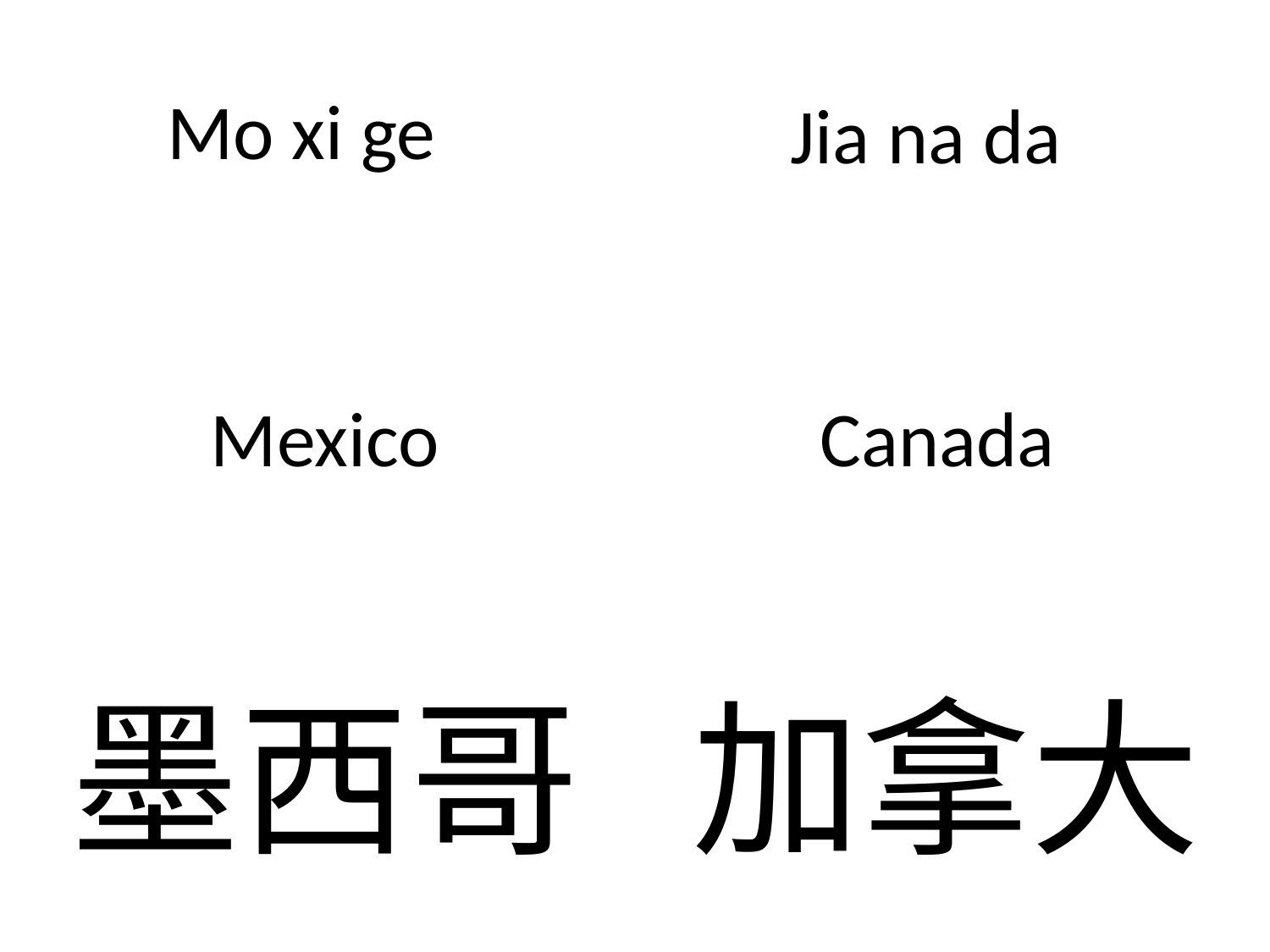

# Mo xi ge
Jia na da
Mexico
Canada
加拿大
墨西哥